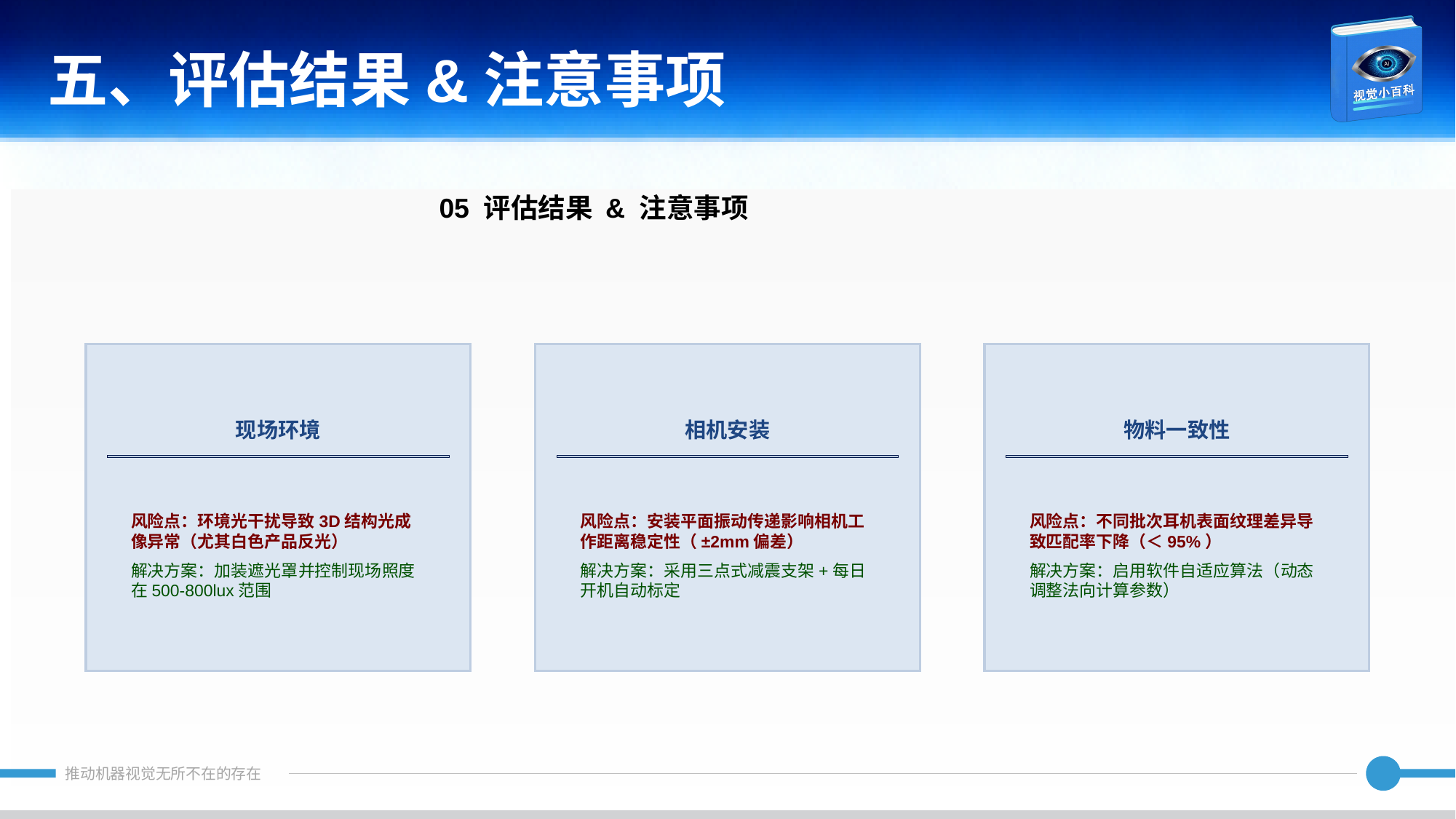

五、评估结果&注意事项

05 评估结果 & 注意事项

现场环境

相机安装

物料一致性

风险点：环境光干扰导致3D结构光成像异常（尤其白色产品反光）
解决方案：加装遮光罩并控制现场照度在500-800lux范围

风险点：安装平面振动传递影响相机工作距离稳定性（±2mm偏差）
解决方案：采用三点式减震支架+每日开机自动标定

风险点：不同批次耳机表面纹理差异导致匹配率下降（＜95%）
解决方案：启用软件自适应算法（动态调整法向计算参数）
10